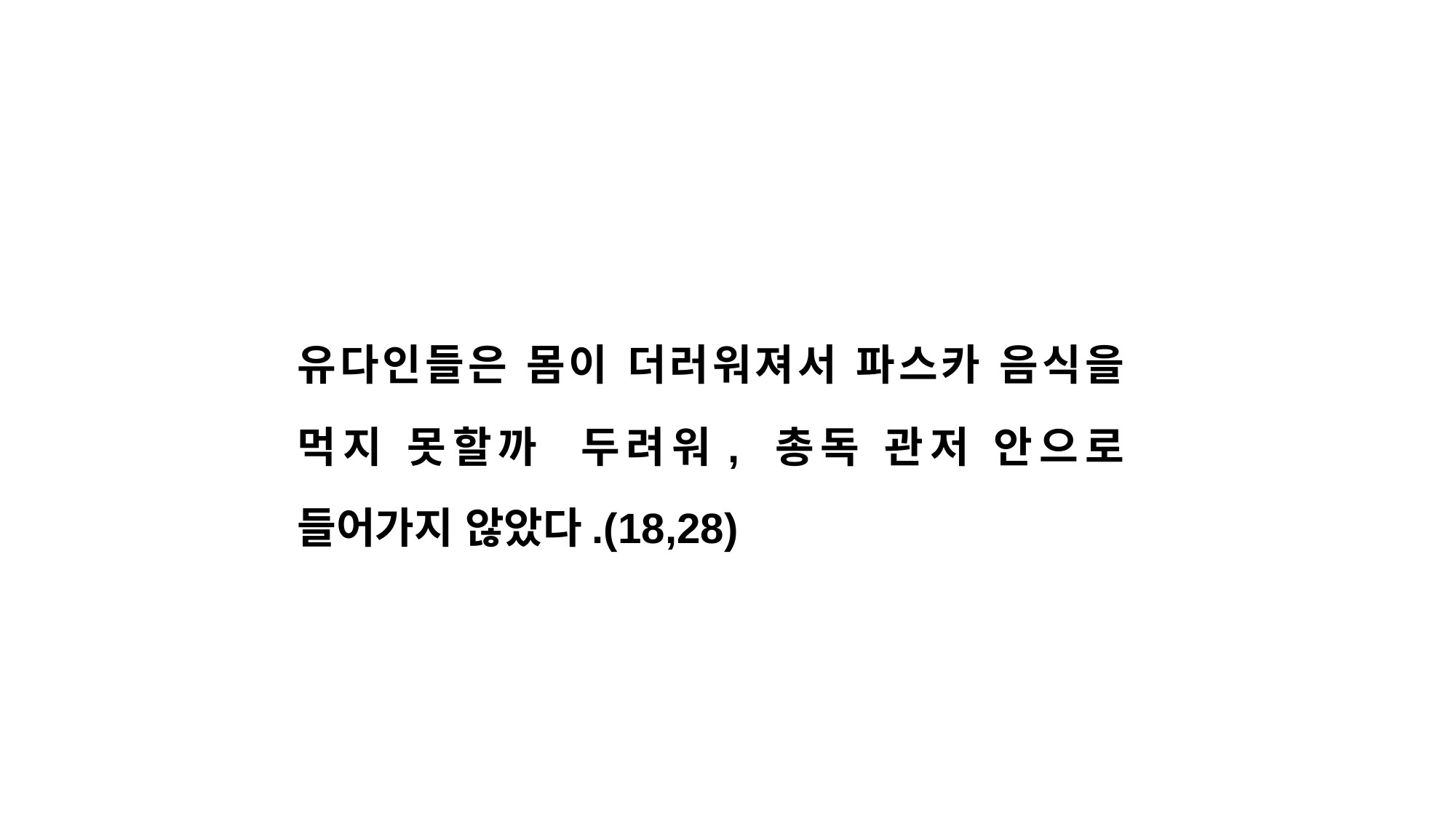

유다인들은 몸이 더러워져서 파스카 음식을 먹지 못할까  두려워, 총독 관저 안으로 들어가지 않았다.(18,28)